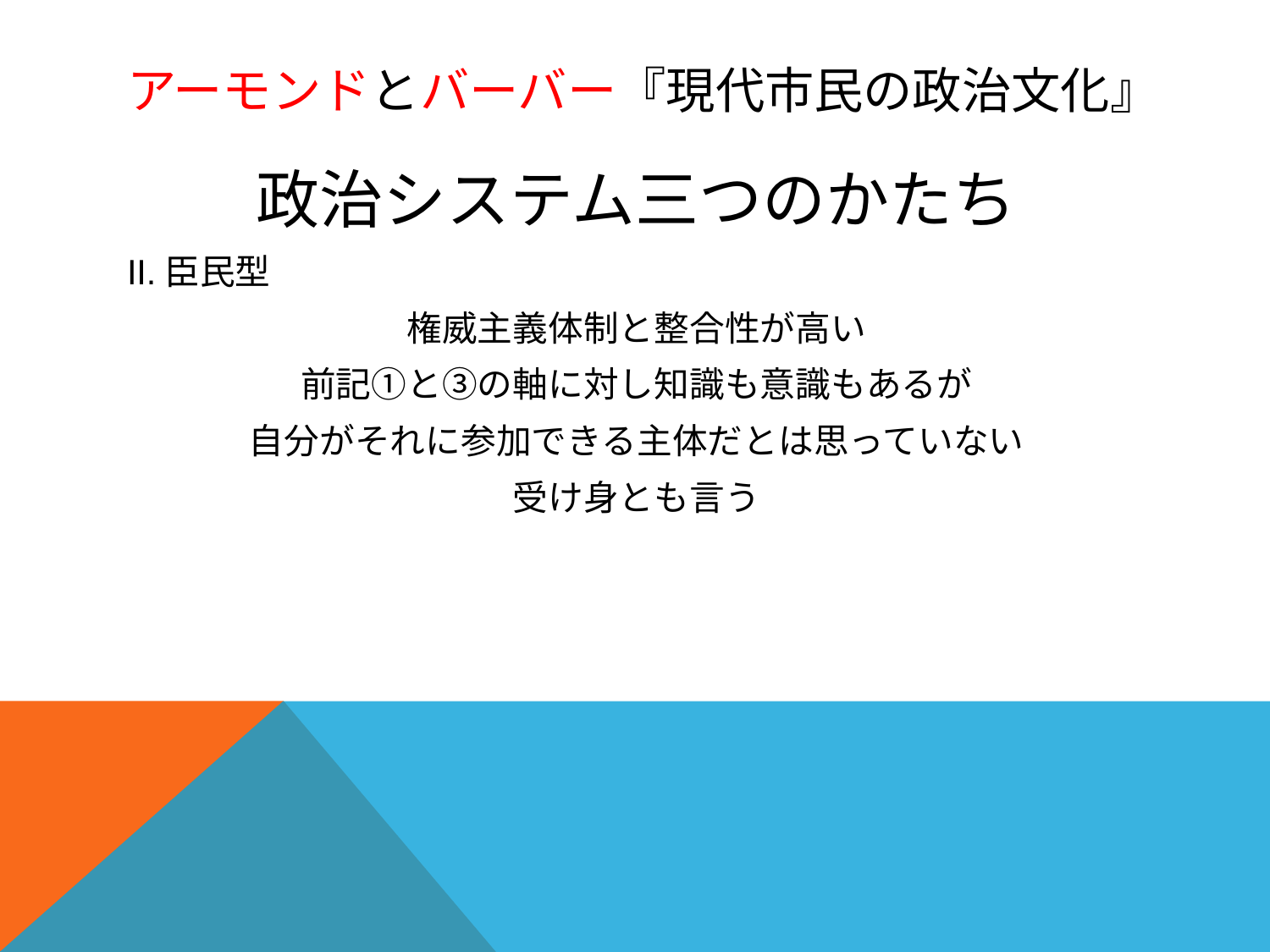

# アーモンドとバーバー『現代市民の政治文化』
政治システム三つのかたち
II.臣民型
権威主義体制と整合性が高い
前記①と③の軸に対し知識も意識もあるが
自分がそれに参加できる主体だとは思っていない
受け身とも言う